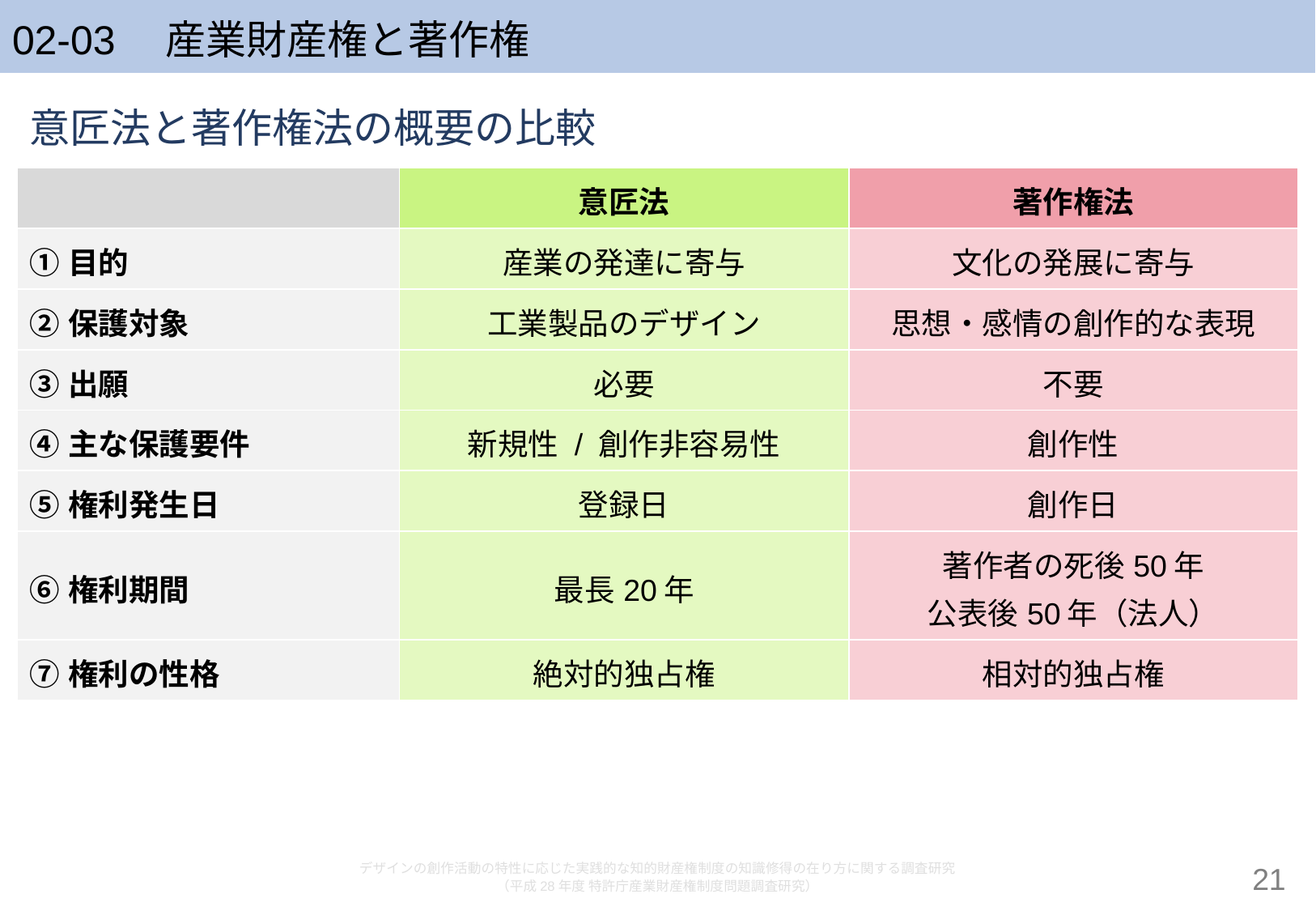

# 02-03　産業財産権と著作権
意匠法と著作権法の概要の比較
|  | 意匠法 | 著作権法 |
| --- | --- | --- |
| ①目的 | 産業の発達に寄与 | 文化の発展に寄与 |
| ②保護対象 | 工業製品のデザイン | 思想・感情の創作的な表現 |
| ③出願 | 必要 | 不要 |
| ④主な保護要件 | 新規性 / 創作非容易性 | 創作性 |
| ⑤権利発生日 | 登録日 | 創作日 |
| ⑥権利期間 | 最長20年 | 著作者の死後50年 公表後50年（法人） |
| ⑦権利の性格 | 絶対的独占権 | 相対的独占権 |
デザインの創作活動の特性に応じた実践的な知的財産権制度の知識修得の在り方に関する調査研究
（平成28年度 特許庁産業財産権制度問題調査研究）
21